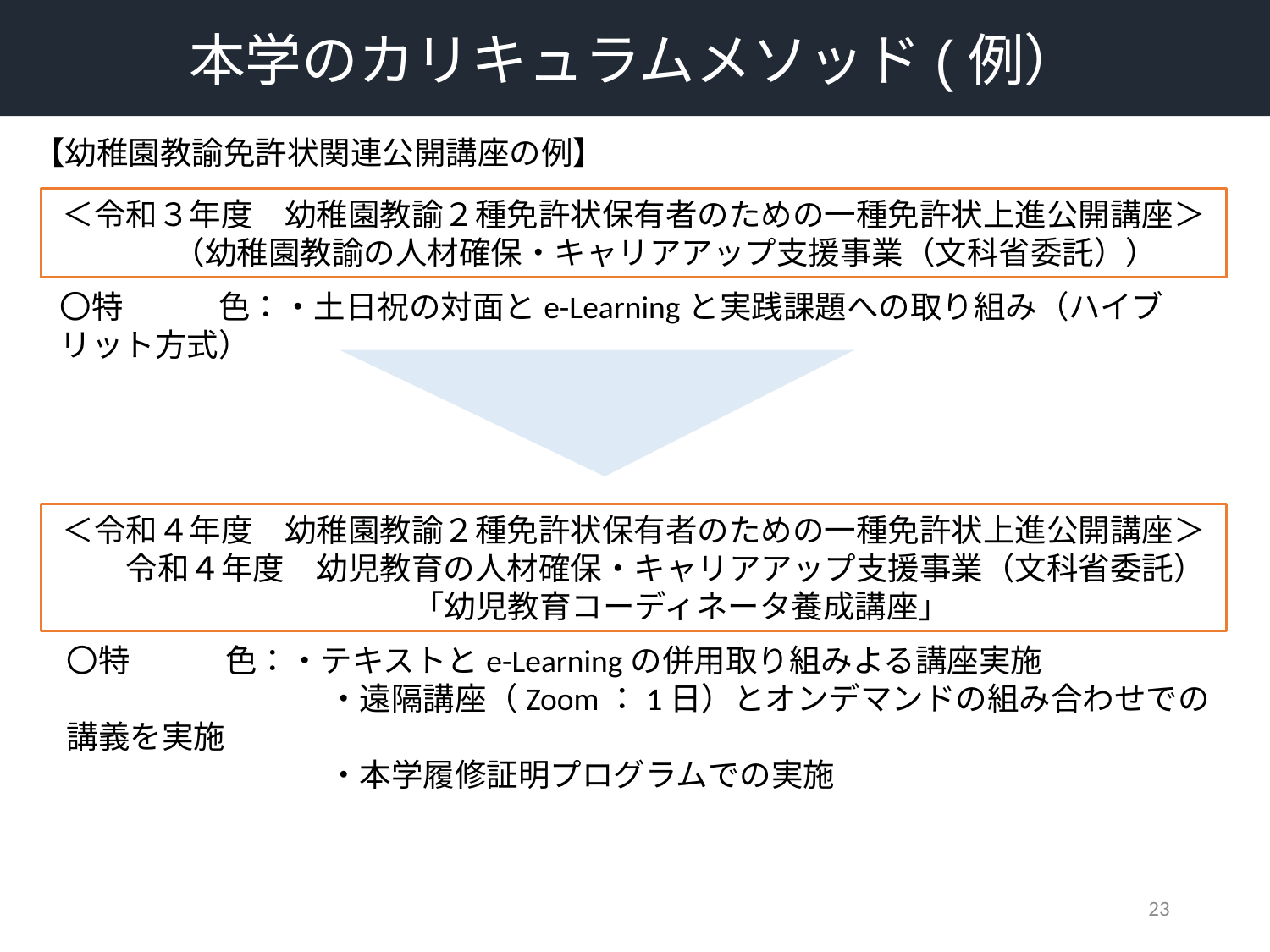

本学のカリキュラムメソッド(例）
【幼稚園教諭免許状関連公開講座の例】
＜令和３年度　幼稚園教諭２種免許状保有者のための一種免許状上進公開講座＞
　　（幼稚園教諭の人材確保・キャリアアップ支援事業（文科省委託））
〇特　　　色：・土日祝の対面とe-Learningと実践課題への取り組み（ハイブリット方式）

＜令和４年度　幼稚園教諭２種免許状保有者のための一種免許状上進公開講座＞
　　令和４年度　幼児教育の人材確保・キャリアアップ支援事業（文科省委託）
　　　「幼児教育コーディネータ養成講座」
〇特　　　色：・テキストとe-Learningの併用取り組みよる講座実施
　　　　　　　　 ・遠隔講座（Zoom：1日）とオンデマンドの組み合わせでの講義を実施
　　　　　　　　 ・本学履修証明プログラムでの実施
23